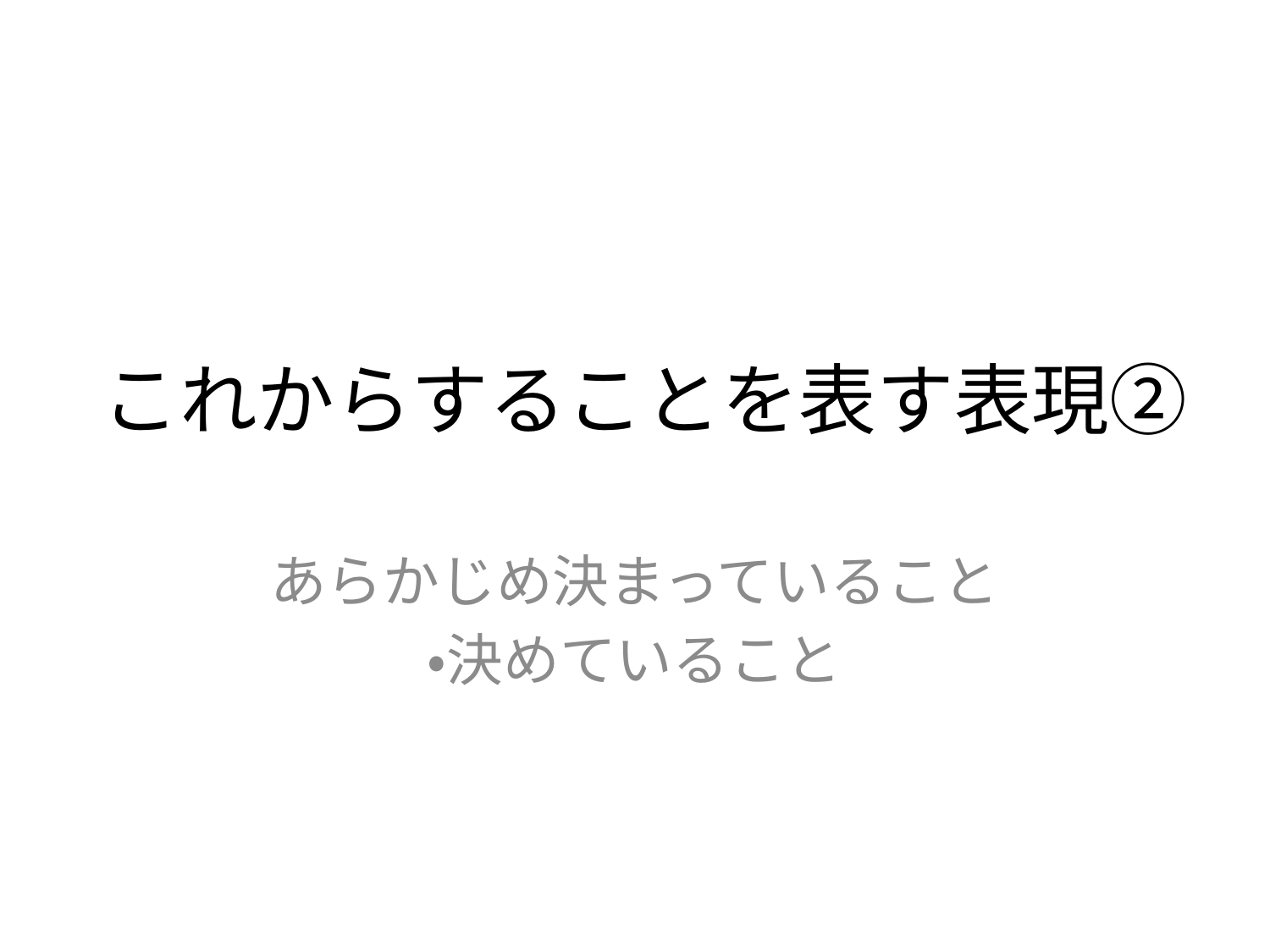

# これからすることを表す表現②
あらかじめ決まっていること
・決めていること